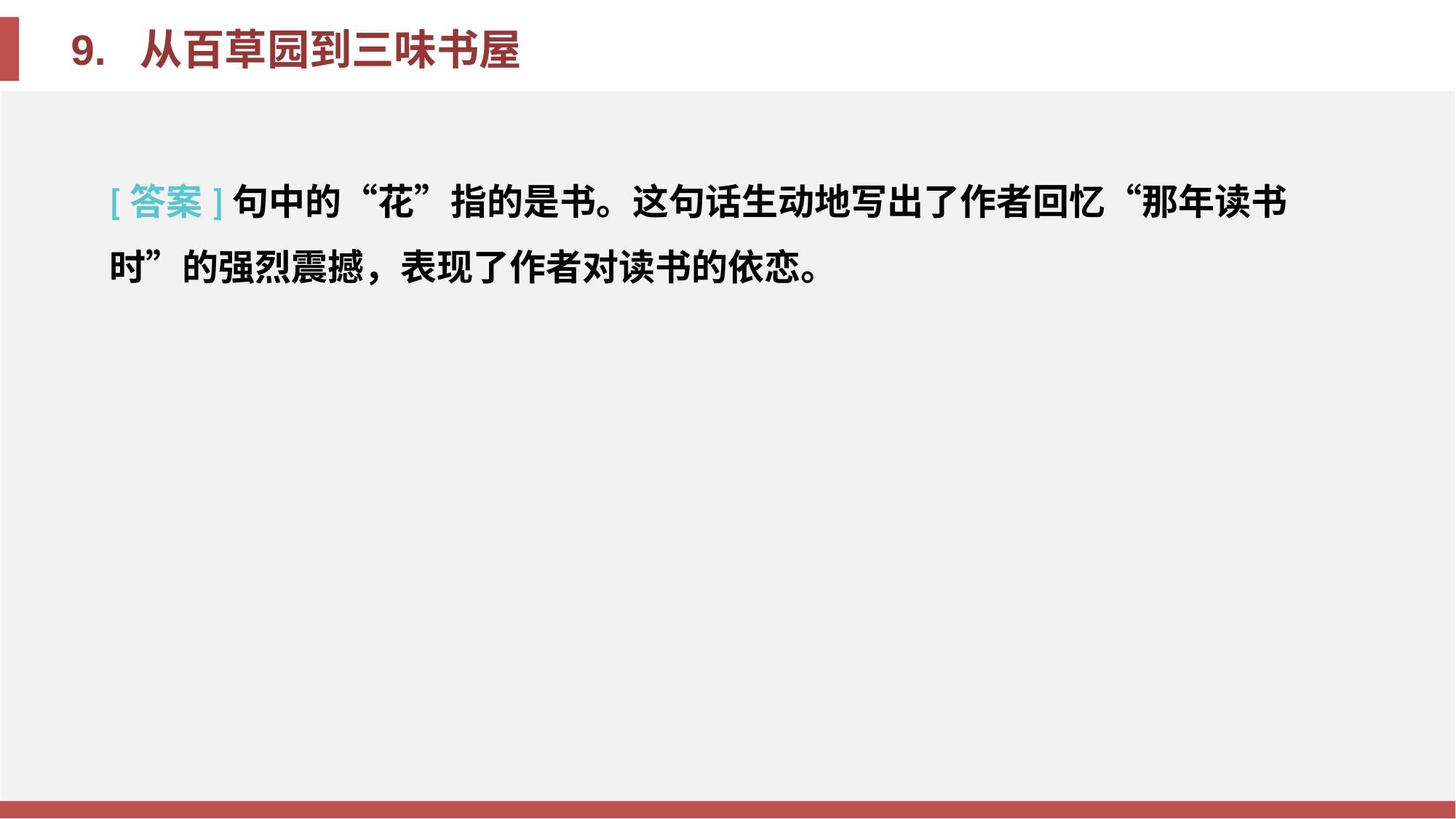

[答案]句中的“花”指的是书。这句话生动地写出了作者回忆“那年读书时”的强烈震撼，表现了作者对读书的依恋。